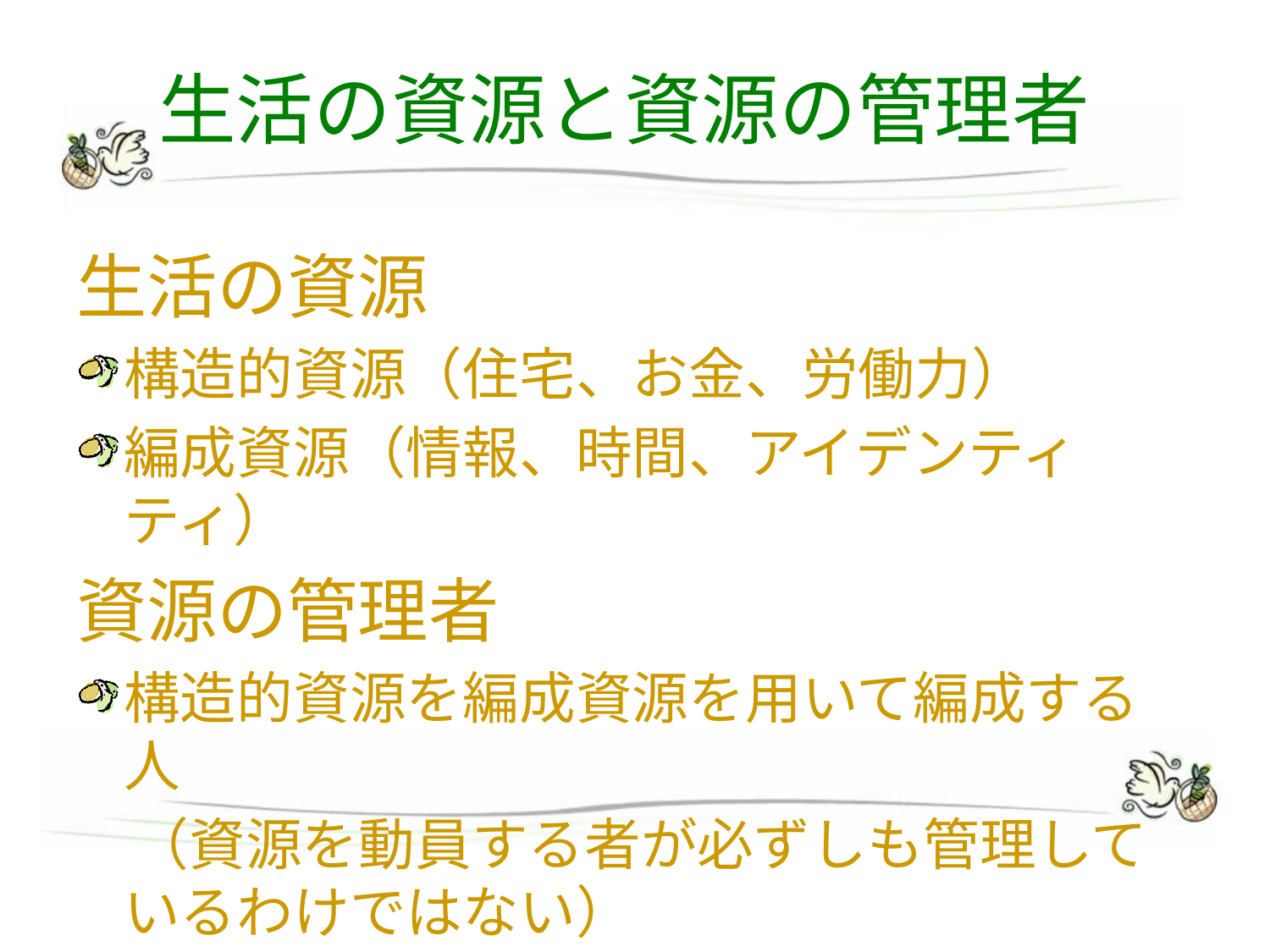

# 生活の資源と資源の管理者
生活の資源
構造的資源（住宅、お金、労働力）
編成資源（情報、時間、アイデンティティ）
資源の管理者
構造的資源を編成資源を用いて編成する人
　（資源を動員する者が必ずしも管理しているわけではない）